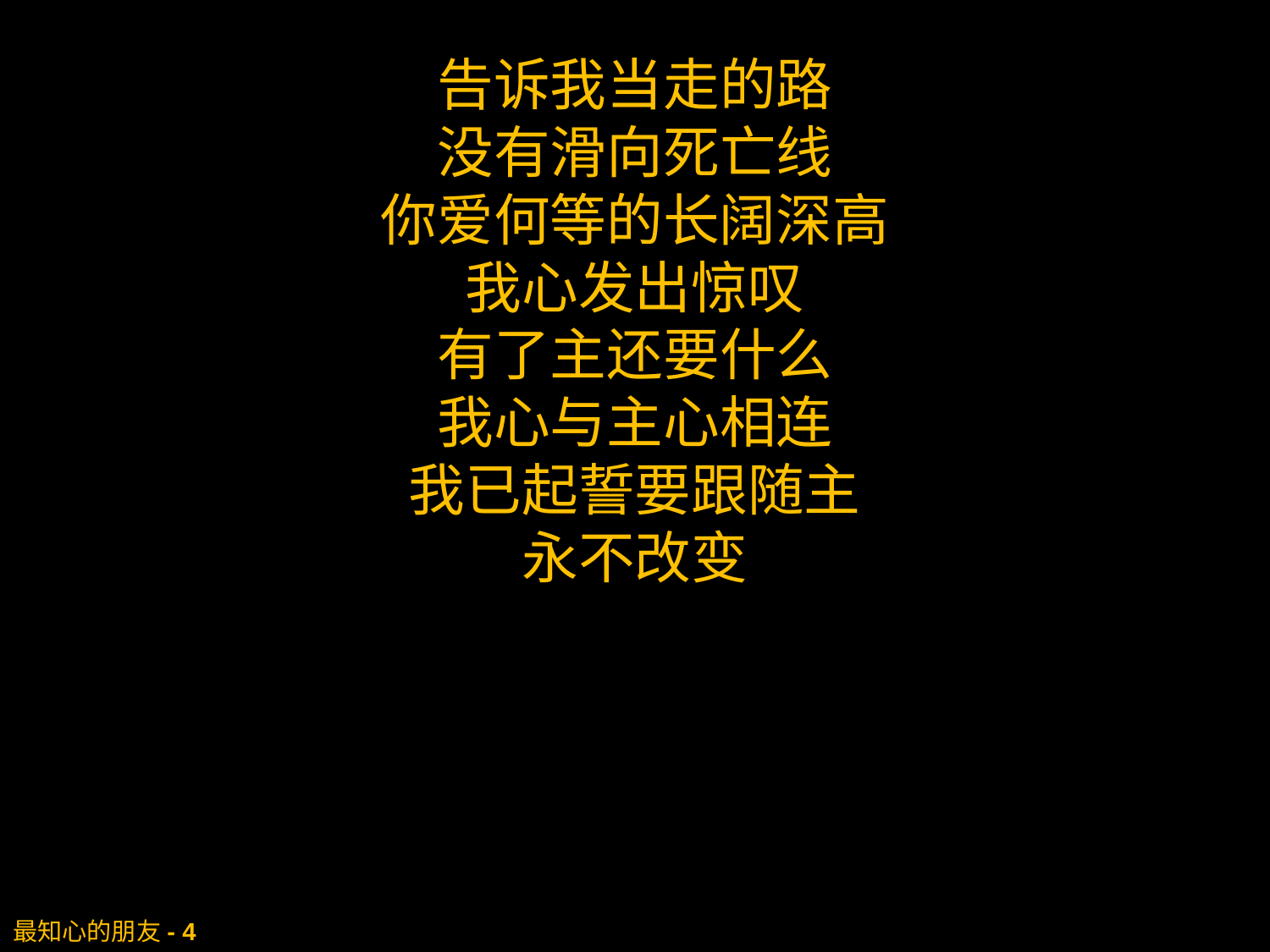

告诉我当走的路
没有滑向死亡线
你爱何等的长阔深高
我心发出惊叹
有了主还要什么
我心与主心相连
我已起誓要跟随主
永不改变
# 最知心的朋友- 4